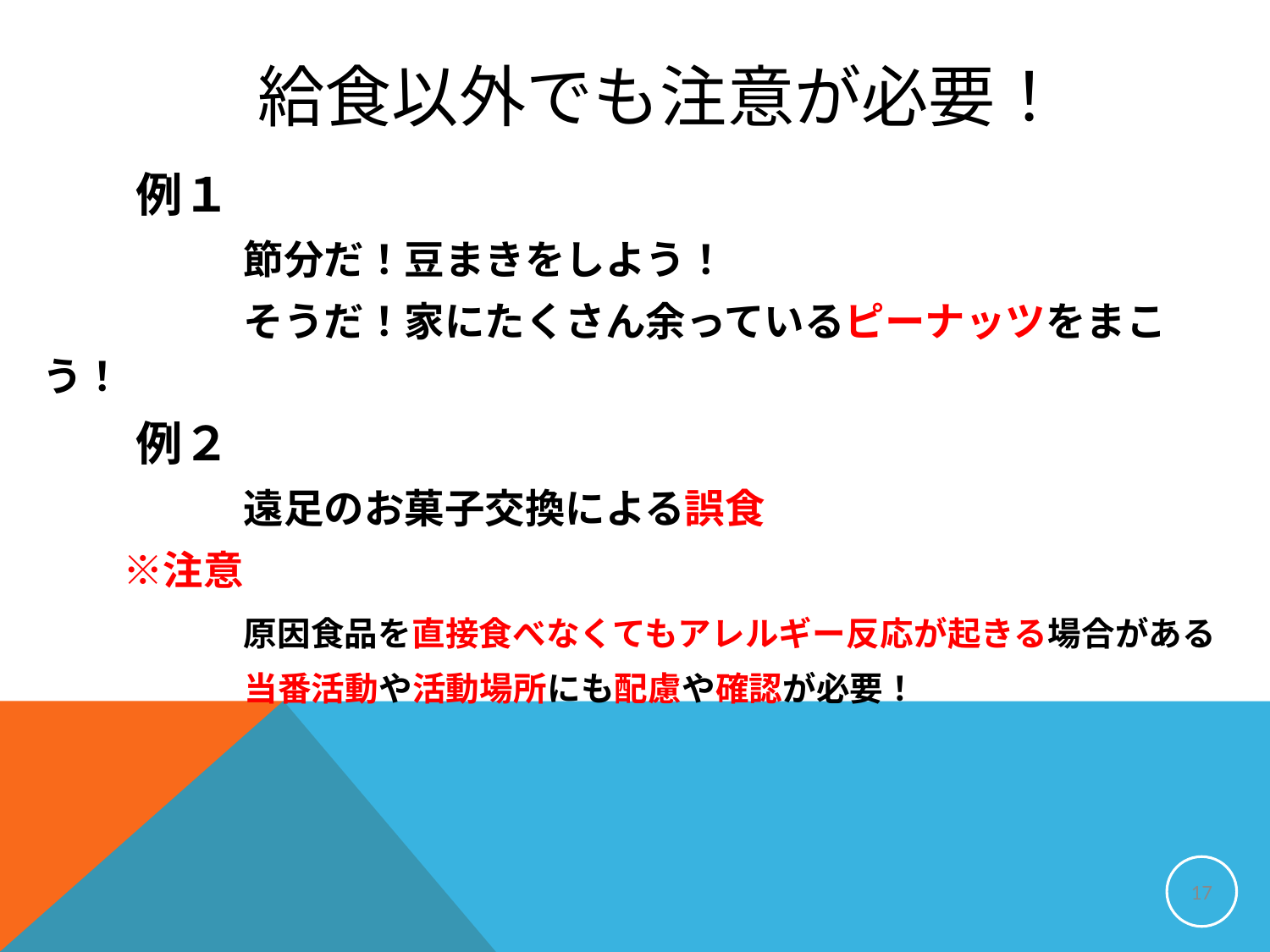

# 給食以外でも注意が必要！
　　例１
　　　　　節分だ！豆まきをしよう！
　　　　　そうだ！家にたくさん余っているピーナッツをまこう！
　　例２
　　　　　遠足のお菓子交換による誤食
　　※注意
　　　　　原因食品を直接食べなくてもアレルギー反応が起きる場合がある
　　　　　　当番活動や活動場所にも配慮や確認が必要！

17